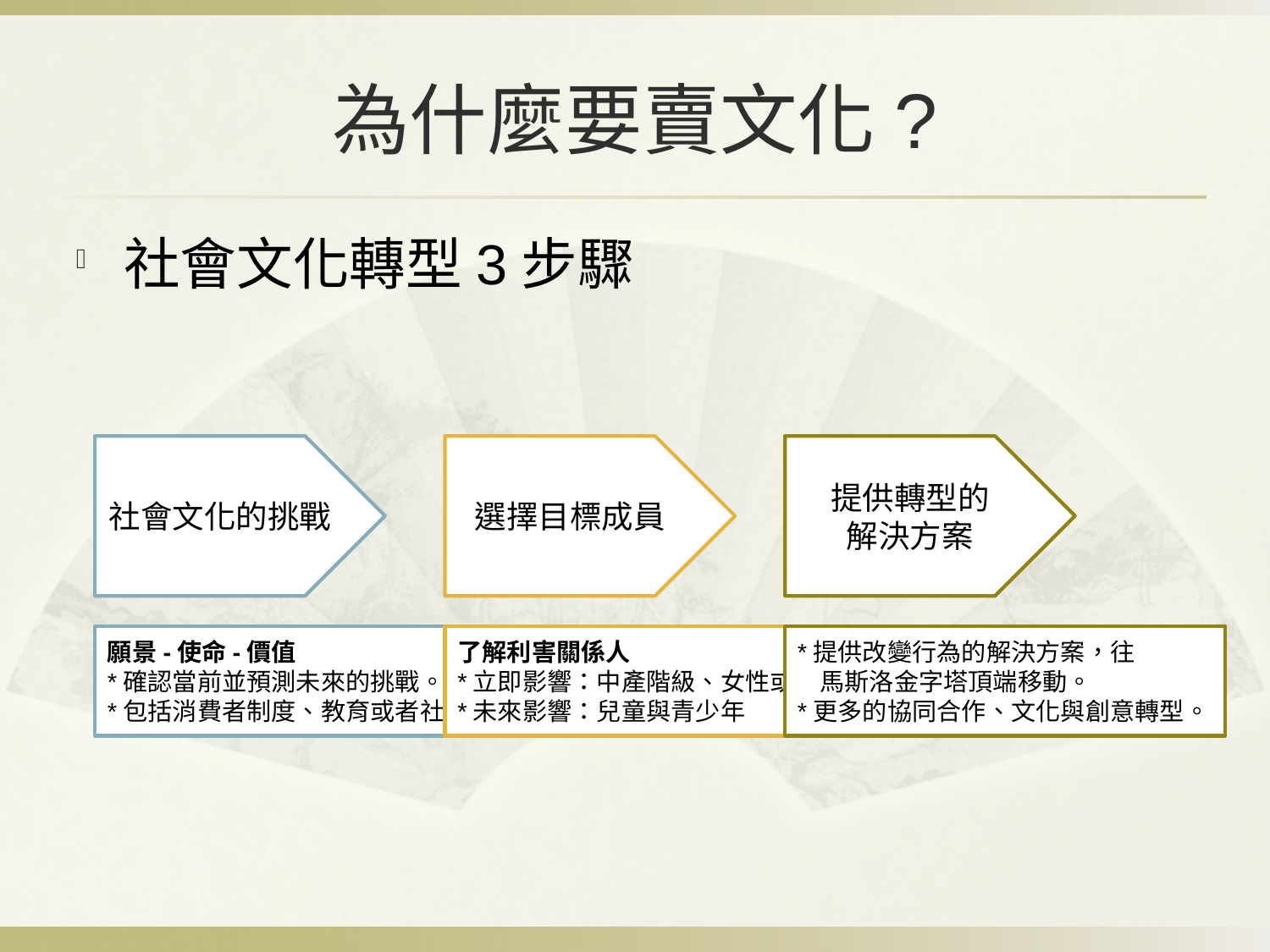

# 為什麼要賣文化?
社會文化轉型3步驟

社會文化的挑戰
選擇目標成員
提供轉型的
解決方案
願景-使命-價值
*確認當前並預測未來的挑戰。
*包括消費者制度、教育或者社會問題。
了解利害關係人
*立即影響：中產階級、女性或年長者。
*未來影響：兒童與青少年
*提供改變行為的解決方案，往
   馬斯洛金字塔頂端移動。
*更多的協同合作、文化與創意轉型。